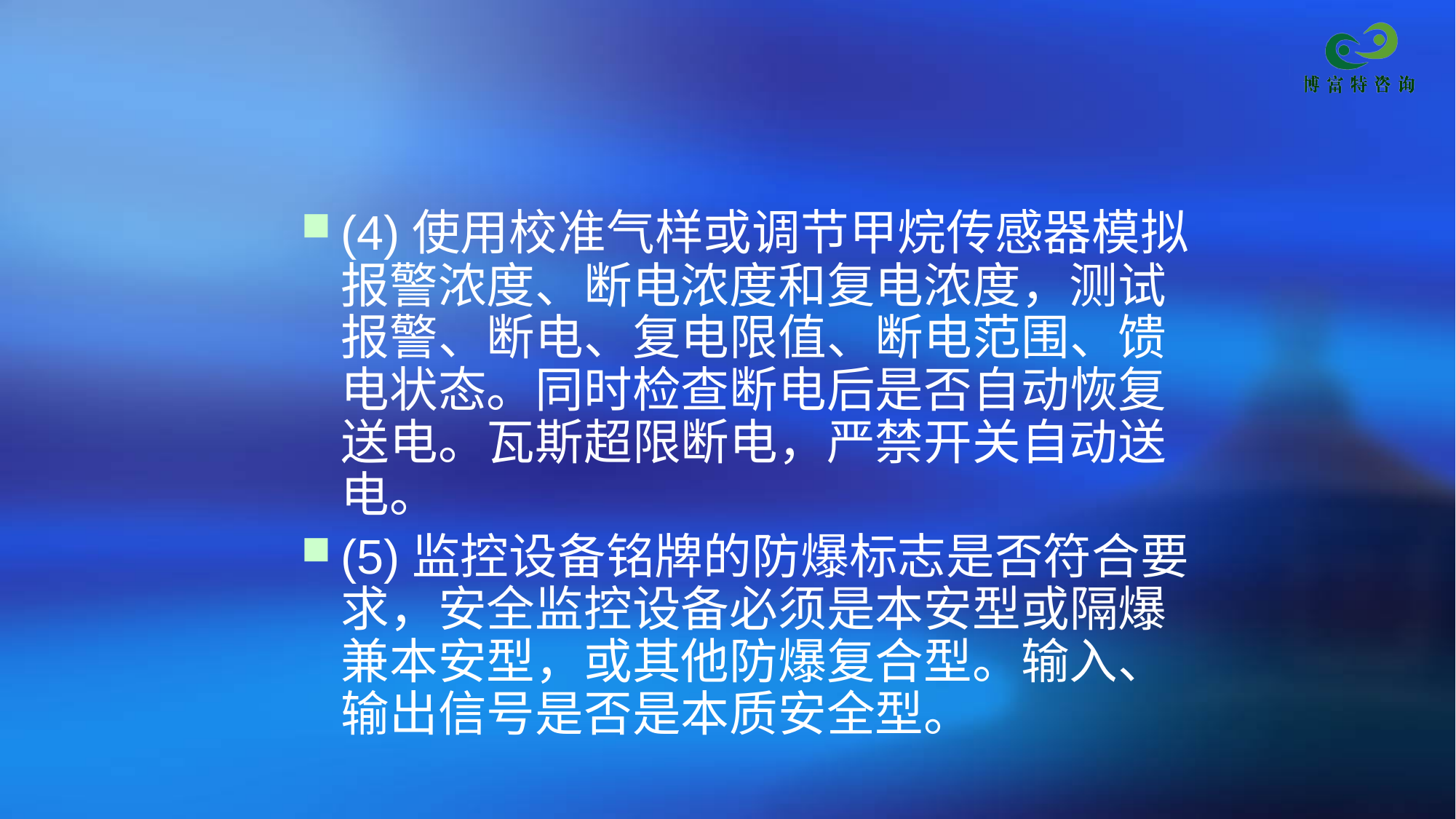

(4)使用校准气样或调节甲烷传感器模拟报警浓度、断电浓度和复电浓度，测试报警、断电、复电限值、断电范围、馈电状态。同时检查断电后是否自动恢复送电。瓦斯超限断电，严禁开关自动送电。
(5)监控设备铭牌的防爆标志是否符合要求，安全监控设备必须是本安型或隔爆兼本安型，或其他防爆复合型。输入、输出信号是否是本质安全型。